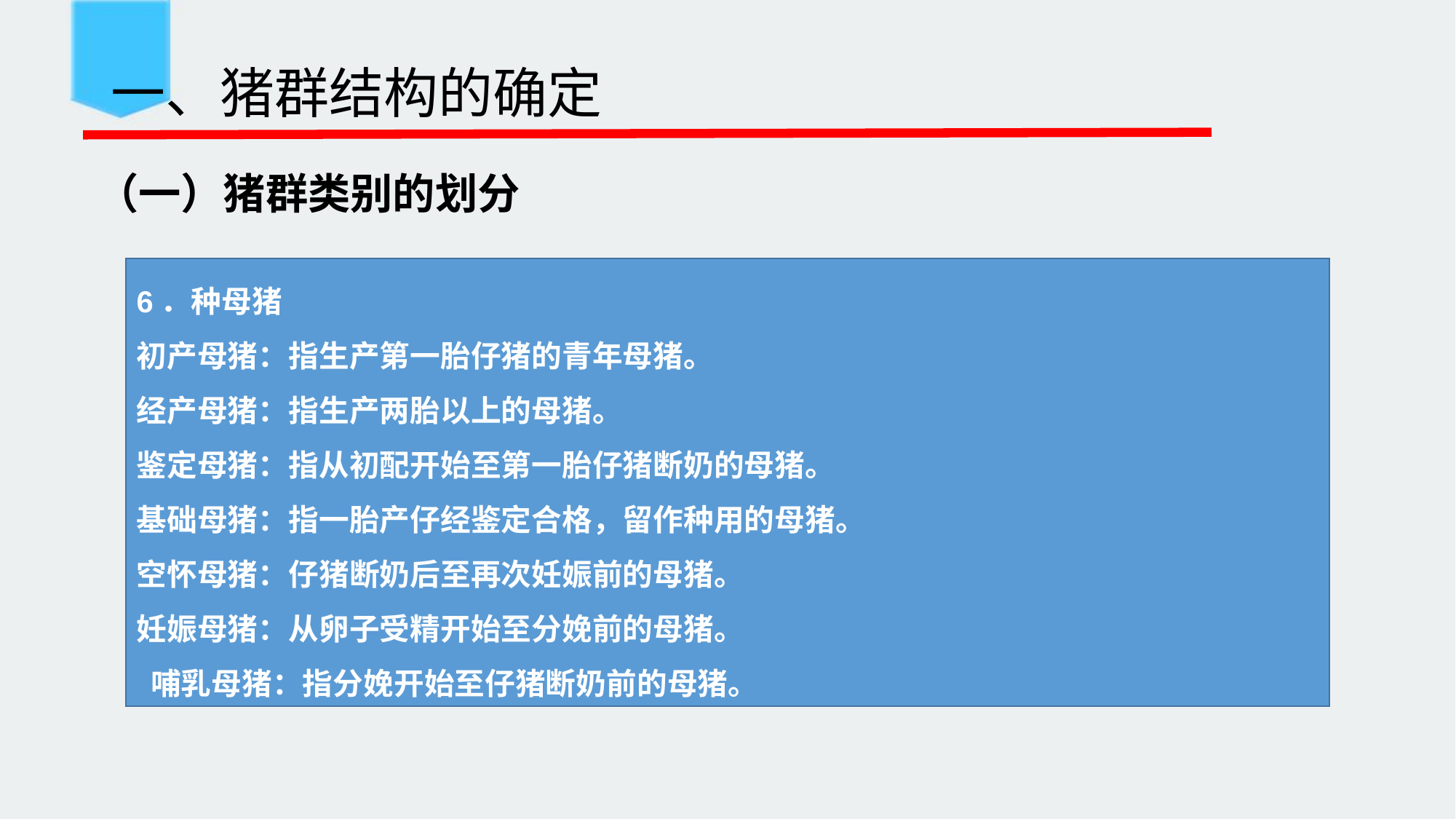

# 一、猪群结构的确定
（一）猪群类别的划分
6．种母猪
初产母猪：指生产第一胎仔猪的青年母猪。
经产母猪：指生产两胎以上的母猪。
鉴定母猪：指从初配开始至第一胎仔猪断奶的母猪。
基础母猪：指一胎产仔经鉴定合格，留作种用的母猪。
空怀母猪：仔猪断奶后至再次妊娠前的母猪。
妊娠母猪：从卵子受精开始至分娩前的母猪。
 哺乳母猪：指分娩开始至仔猪断奶前的母猪。